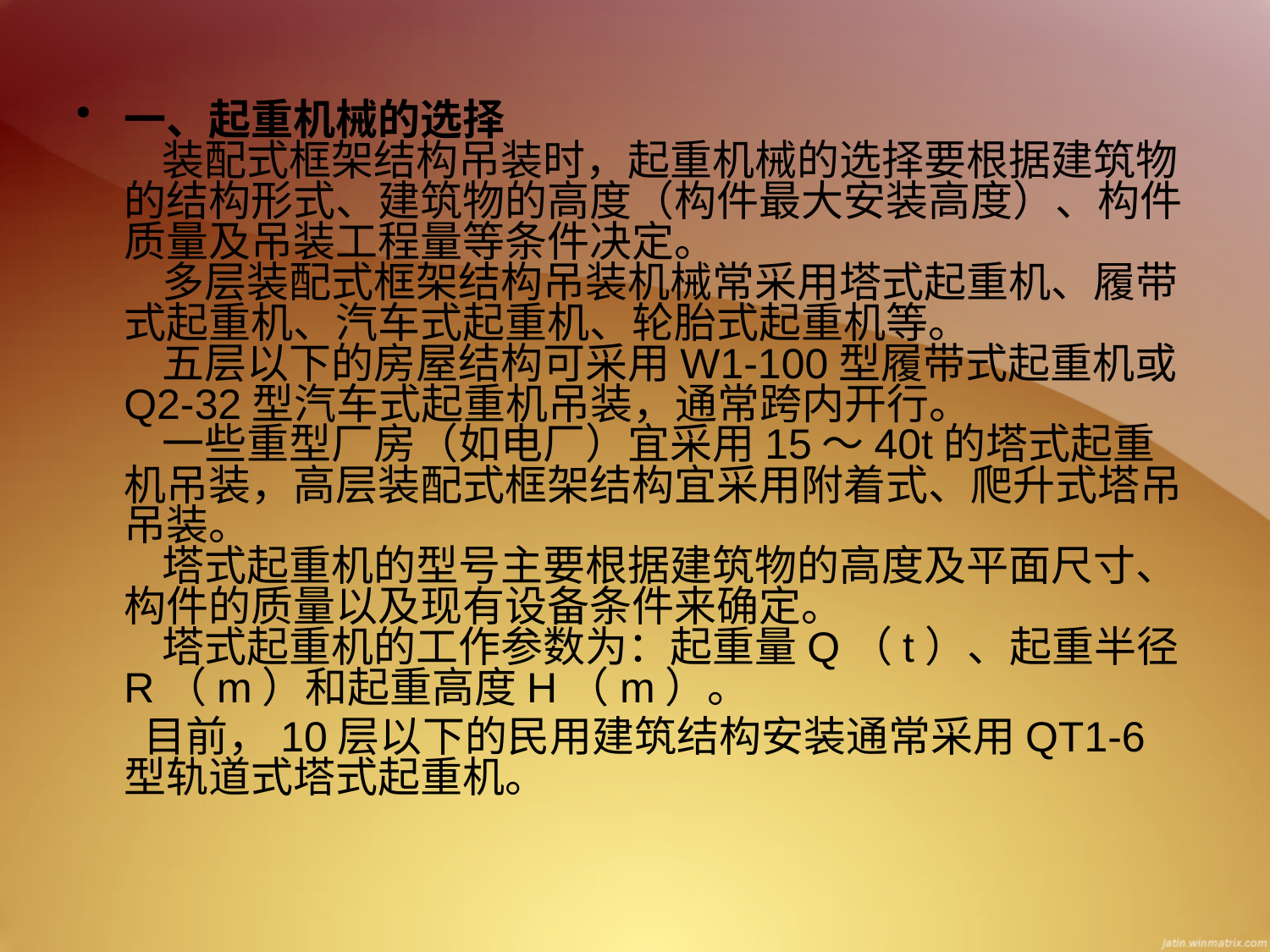

一、起重机械的选择
    装配式框架结构吊装时，起重机械的选择要根据建筑物的结构形式、建筑物的高度（构件最大安装高度）、构件质量及吊装工程量等条件决定。
    多层装配式框架结构吊装机械常采用塔式起重机、履带式起重机、汽车式起重机、轮胎式起重机等。
    五层以下的房屋结构可采用W1-100型履带式起重机或Q2-32型汽车式起重机吊装，通常跨内开行。
    一些重型厂房（如电厂）宜采用15～40t的塔式起重机吊装，高层装配式框架结构宜采用附着式、爬升式塔吊吊装。
    塔式起重机的型号主要根据建筑物的高度及平面尺寸、构件的质量以及现有设备条件来确定。
    塔式起重机的工作参数为：起重量Q（t）、起重半径R（m）和起重高度H（m）。
      目前，10层以下的民用建筑结构安装通常采用QT1-6型轨道式塔式起重机。